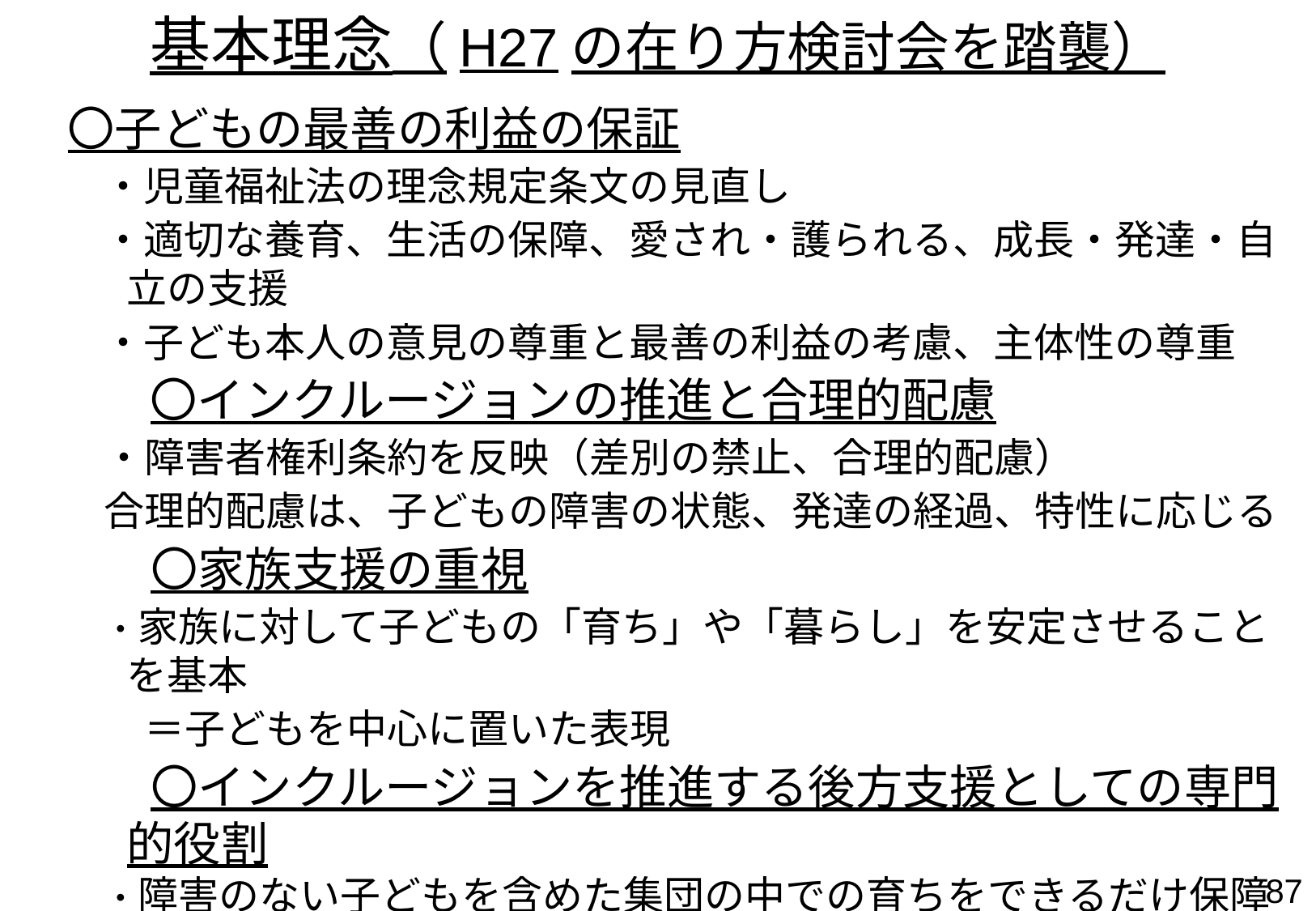

基本理念（H27の在り方検討会を踏襲）
　〇子どもの最善の利益の保証
・児童福祉法の理念規定条文の見直し
・適切な養育、生活の保障、愛され・護られる、成長・発達・自立の支援
・子ども本人の意見の尊重と最善の利益の考慮、主体性の尊重
　〇インクルージョンの推進と合理的配慮
・障害者権利条約を反映（差別の禁止、合理的配慮）
合理的配慮は、子どもの障害の状態、発達の経過、特性に応じる
　〇家族支援の重視
・家族に対して子どもの「育ち」や「暮らし」を安定させることを基本
　＝子どもを中心に置いた表現
　〇インクルージョンを推進する後方支援としての専門的役割
・障害のない子どもを含めた集団の中での育ちをできるだけ保障
・保育所等訪問支援の活用、子育て支援の場での障害のある子どもに対する支援の協力する体制づくり
・関係機関との連携、切れ目のない一貫した支援の提供体制づくり

87